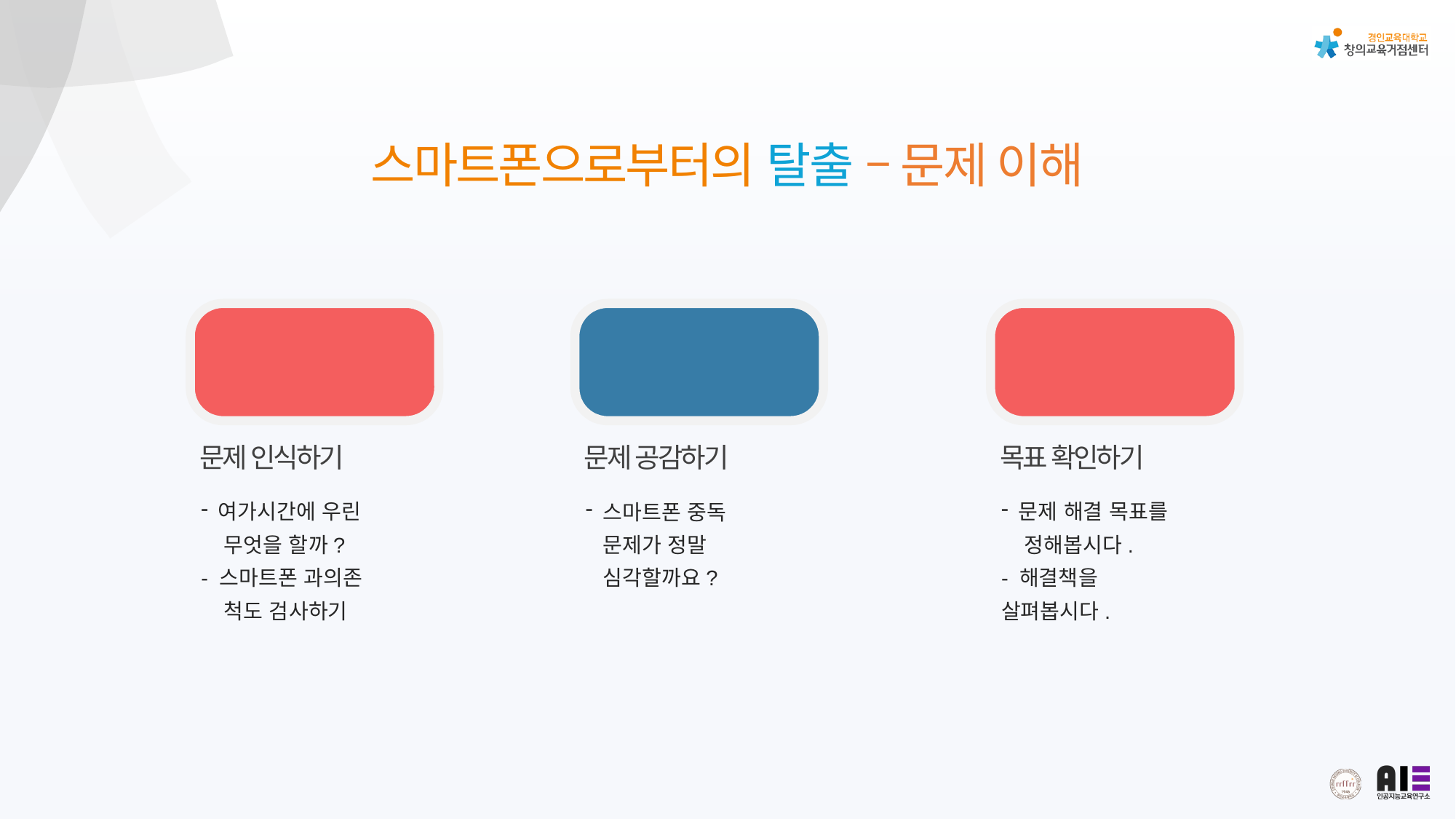

스마트폰으로부터의 탈출 – 문제 이해
01
문제 인식하기
여가시간에 우린
   무엇을 할까?
- 스마트폰 과의존
   척도 검사하기
02
문제 공감하기
스마트폰 중독 문제가 정말 심각할까요?
03
목표 확인하기
문제 해결 목표를
   정해봅시다.
- 해결책을 살펴봅시다.